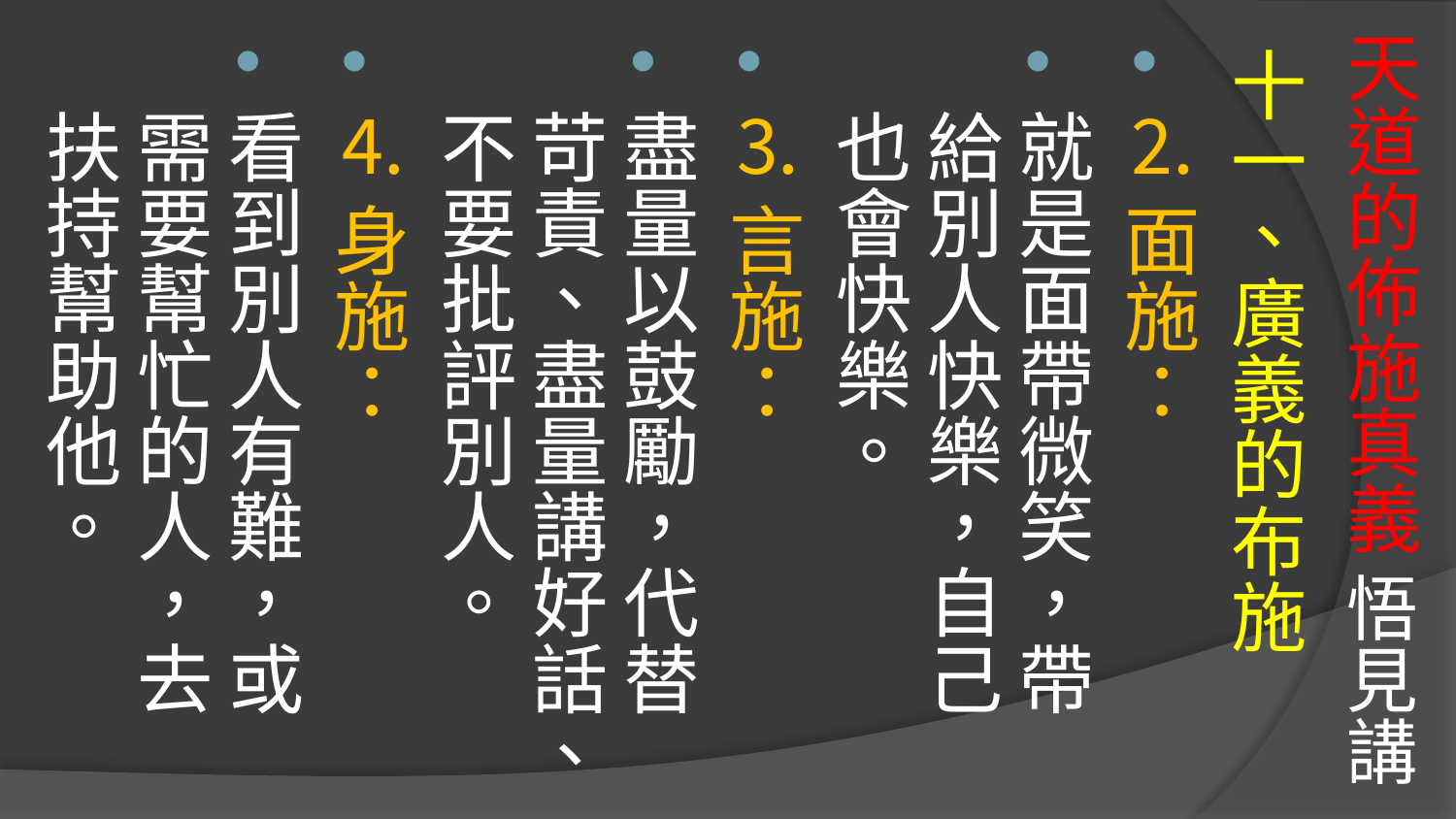

# 天道的佈施真義 悟見講
十一、廣義的布施
⒉面施：
就是面帶微笑，帶給別人快樂，自己也會快樂。
⒊言施：
盡量以鼓勵，代替苛責、盡量講好話、不要批評別人。
⒋身施：
看到別人有難，或需要幫忙的人，去扶持幫助他。